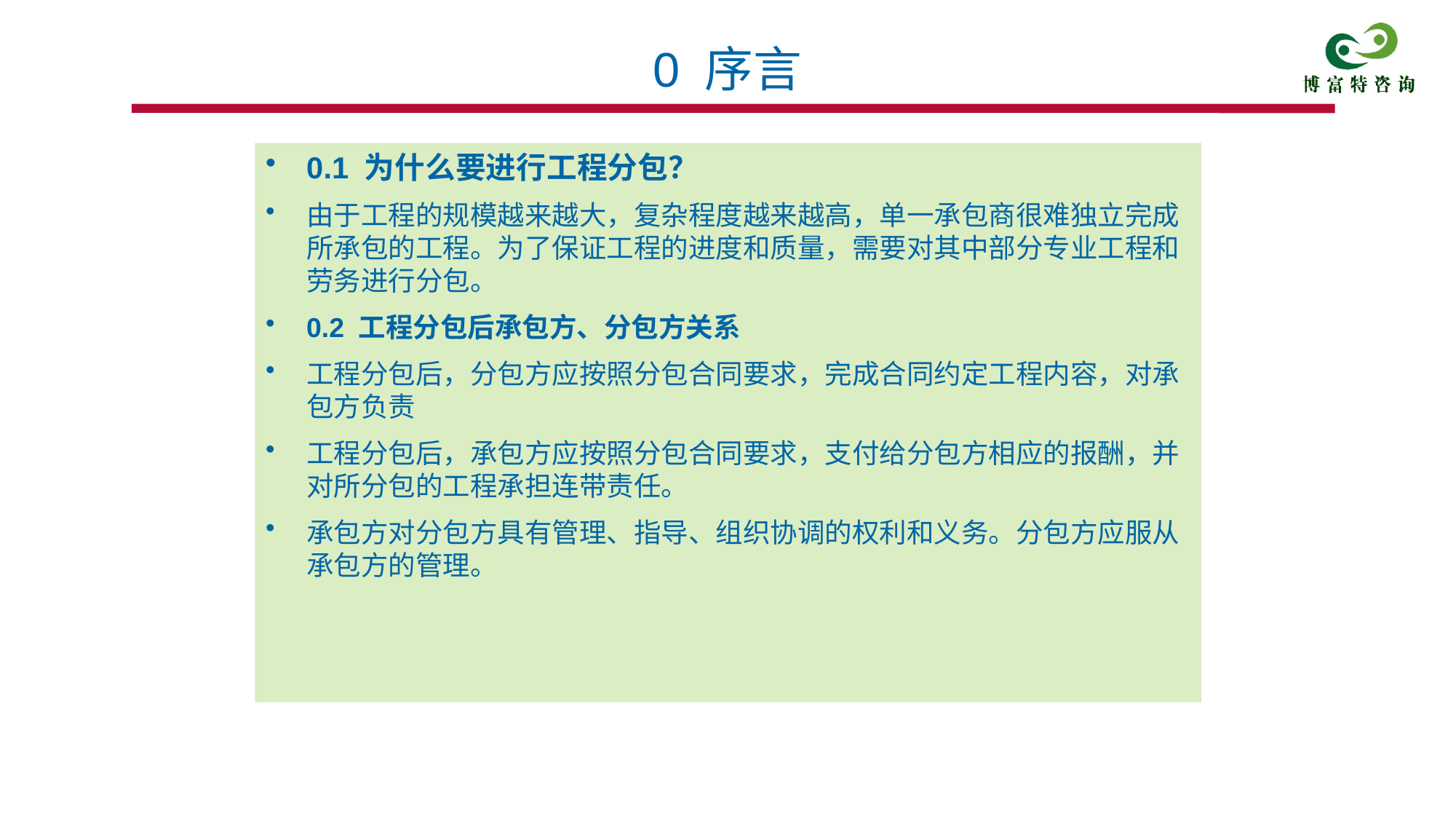

# 0 序言
0.1 为什么要进行工程分包？
由于工程的规模越来越大，复杂程度越来越高，单一承包商很难独立完成所承包的工程。为了保证工程的进度和质量，需要对其中部分专业工程和劳务进行分包。
0.2 工程分包后承包方、分包方关系
工程分包后，分包方应按照分包合同要求，完成合同约定工程内容，对承包方负责
工程分包后，承包方应按照分包合同要求，支付给分包方相应的报酬，并对所分包的工程承担连带责任。
承包方对分包方具有管理、指导、组织协调的权利和义务。分包方应服从承包方的管理。